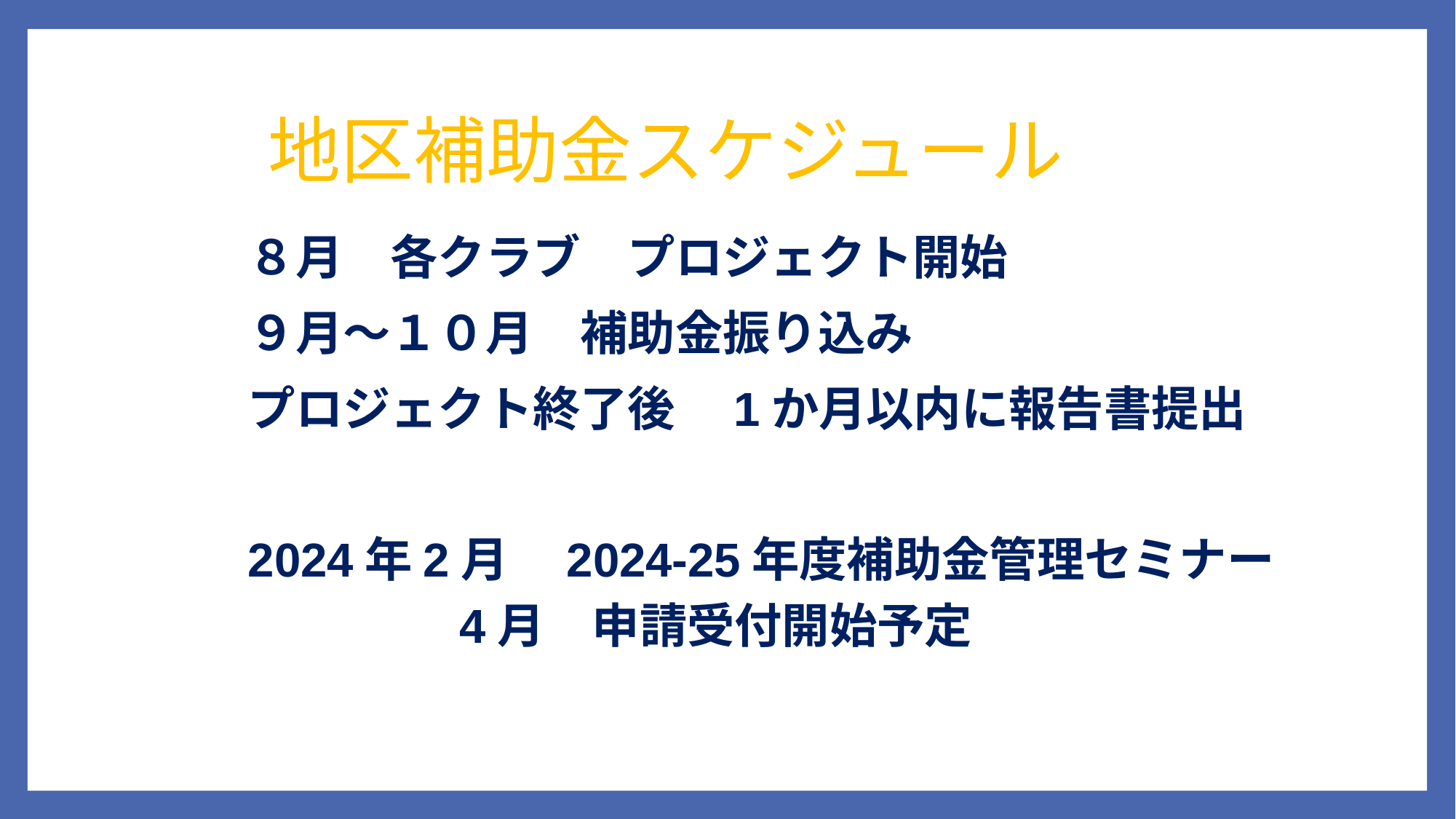

# 地区補助金スケジュール
８月　各クラブ　プロジェクト開始
９月～１０月　補助金振り込み
プロジェクト終了後　1か月以内に報告書提出

2024年2月　2024-25年度補助金管理セミナー
　　　　 4月　申請受付開始予定